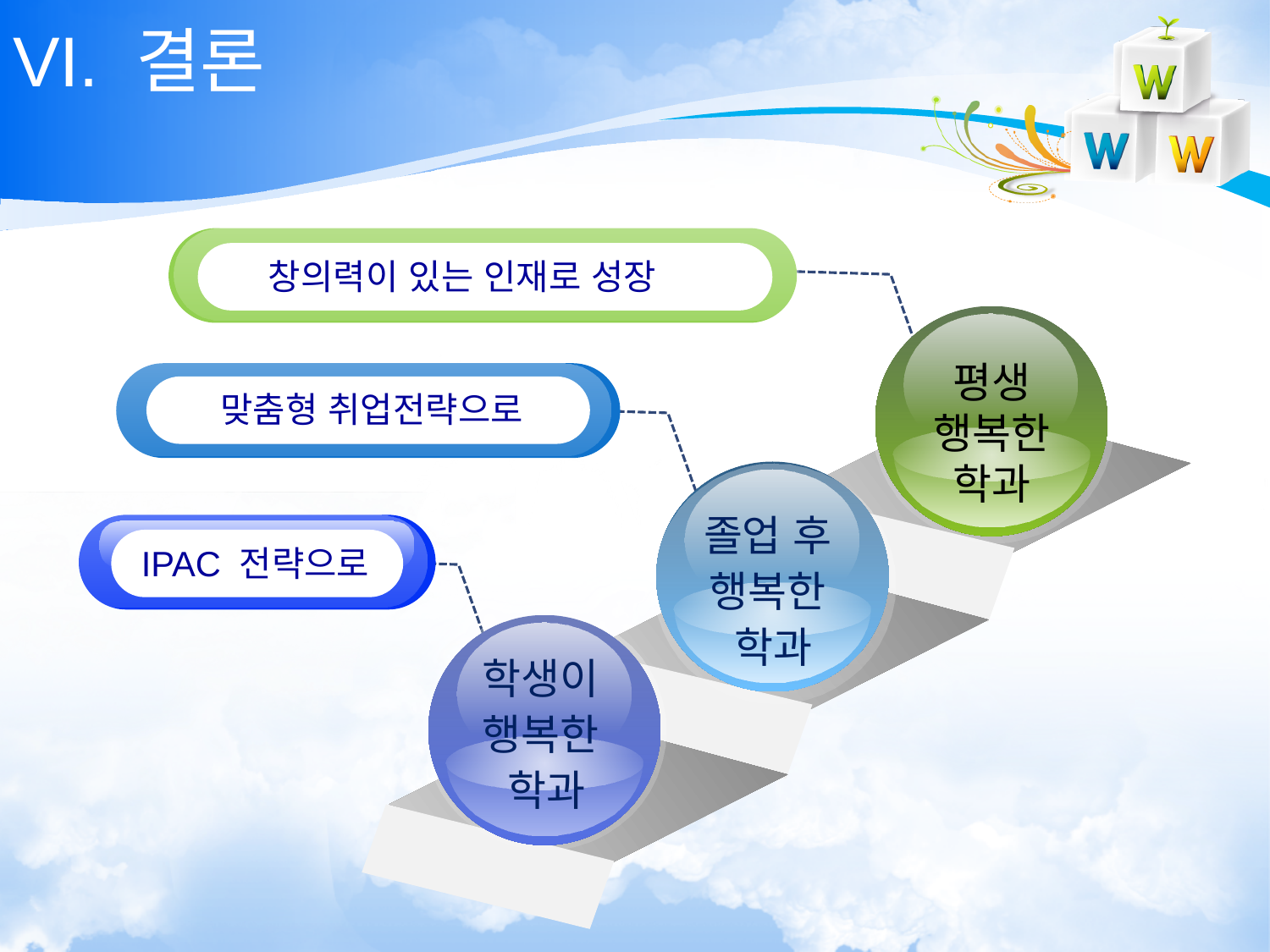

# VI. 결론

창의력이 있는 인재로 성장

 맞춤형 취업전략으로
평생
행복한
학과

IPAC 전략으로
졸업 후
행복한
학과

학생이
행복한
학과